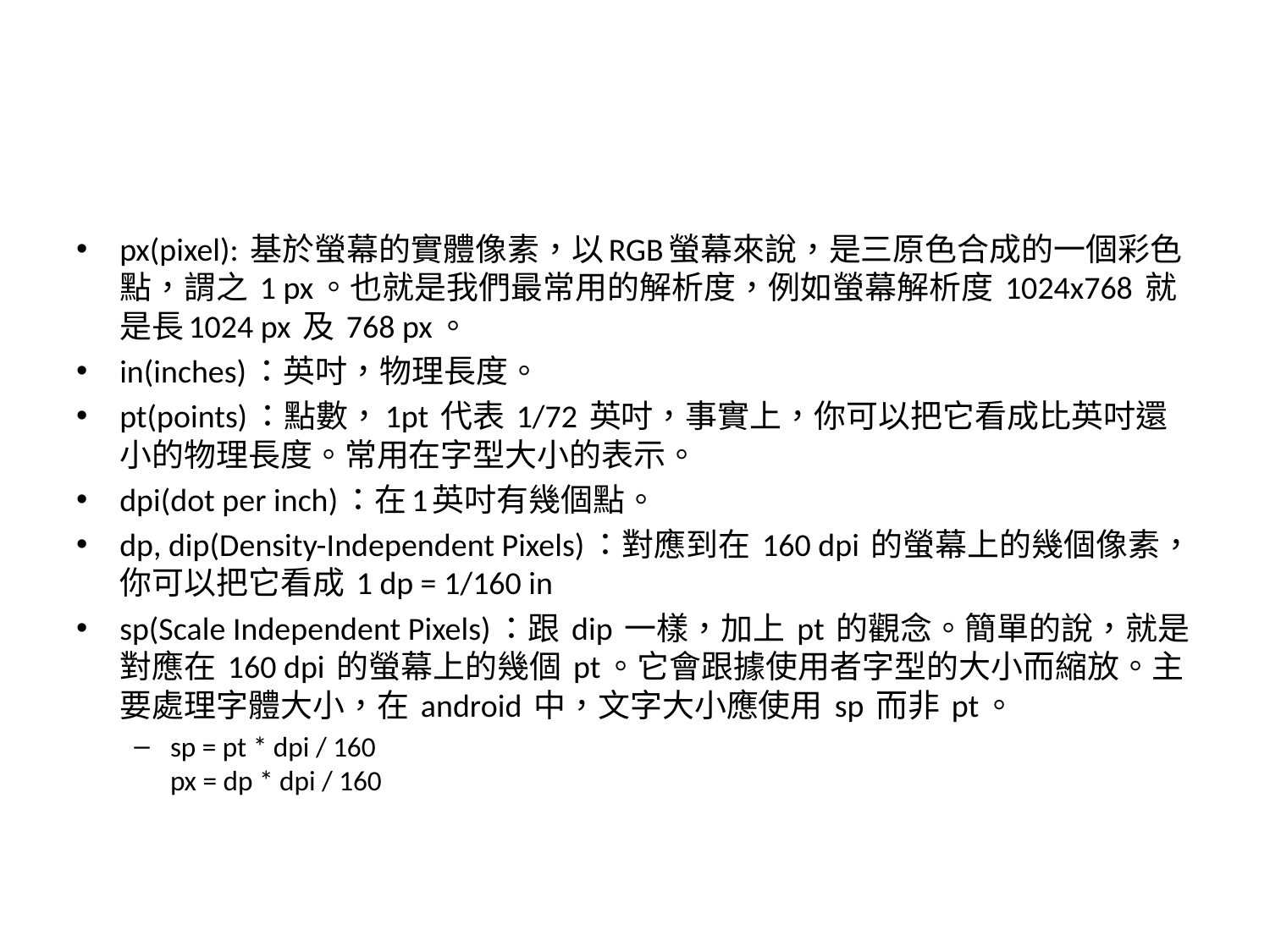

#
px(pixel): 基於螢幕的實體像素，以RGB螢幕來說，是三原色合成的一個彩色點，謂之 1 px。也就是我們最常用的解析度，例如螢幕解析度 1024x768 就是長1024 px 及 768 px。
in(inches)：英吋，物理長度。
pt(points)：點數，1pt 代表 1/72 英吋，事實上，你可以把它看成比英吋還小的物理長度。常用在字型大小的表示。
dpi(dot per inch)：在1英吋有幾個點。
dp, dip(Density-Independent Pixels)：對應到在 160 dpi 的螢幕上的幾個像素，
你可以把它看成 1 dp = 1/160 in
sp(Scale Independent Pixels)：跟 dip 一樣，加上 pt 的觀念。簡單的說，就是對應在 160 dpi 的螢幕上的幾個 pt。它會跟據使用者字型的大小而縮放。主要處理字體大小，在 android 中，文字大小應使用 sp 而非 pt。
sp = pt * dpi / 160
px = dp * dpi / 160